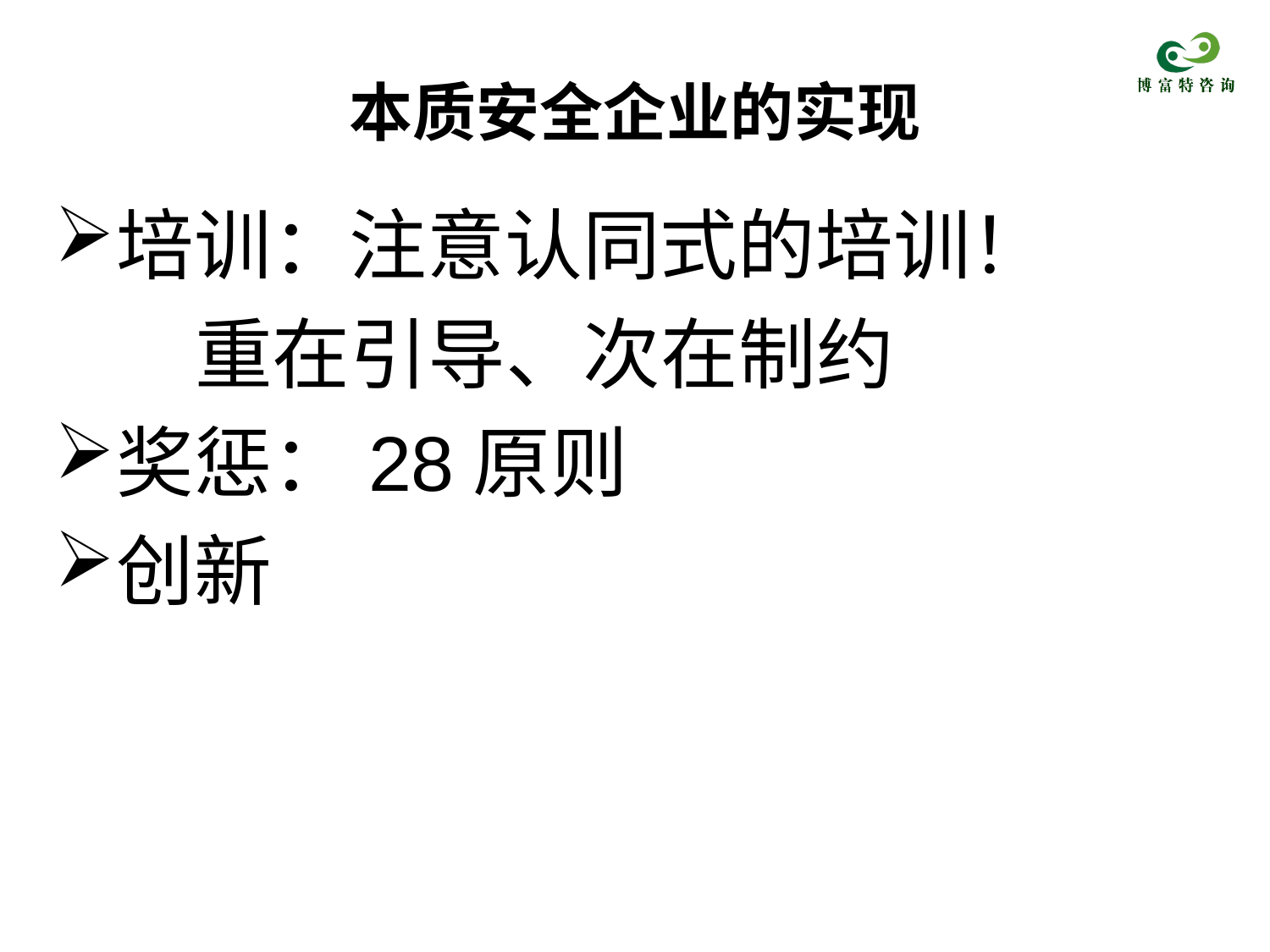

# 本质安全企业的实现
培训：注意认同式的培训！
       重在引导、次在制约
奖惩：28原则
创新